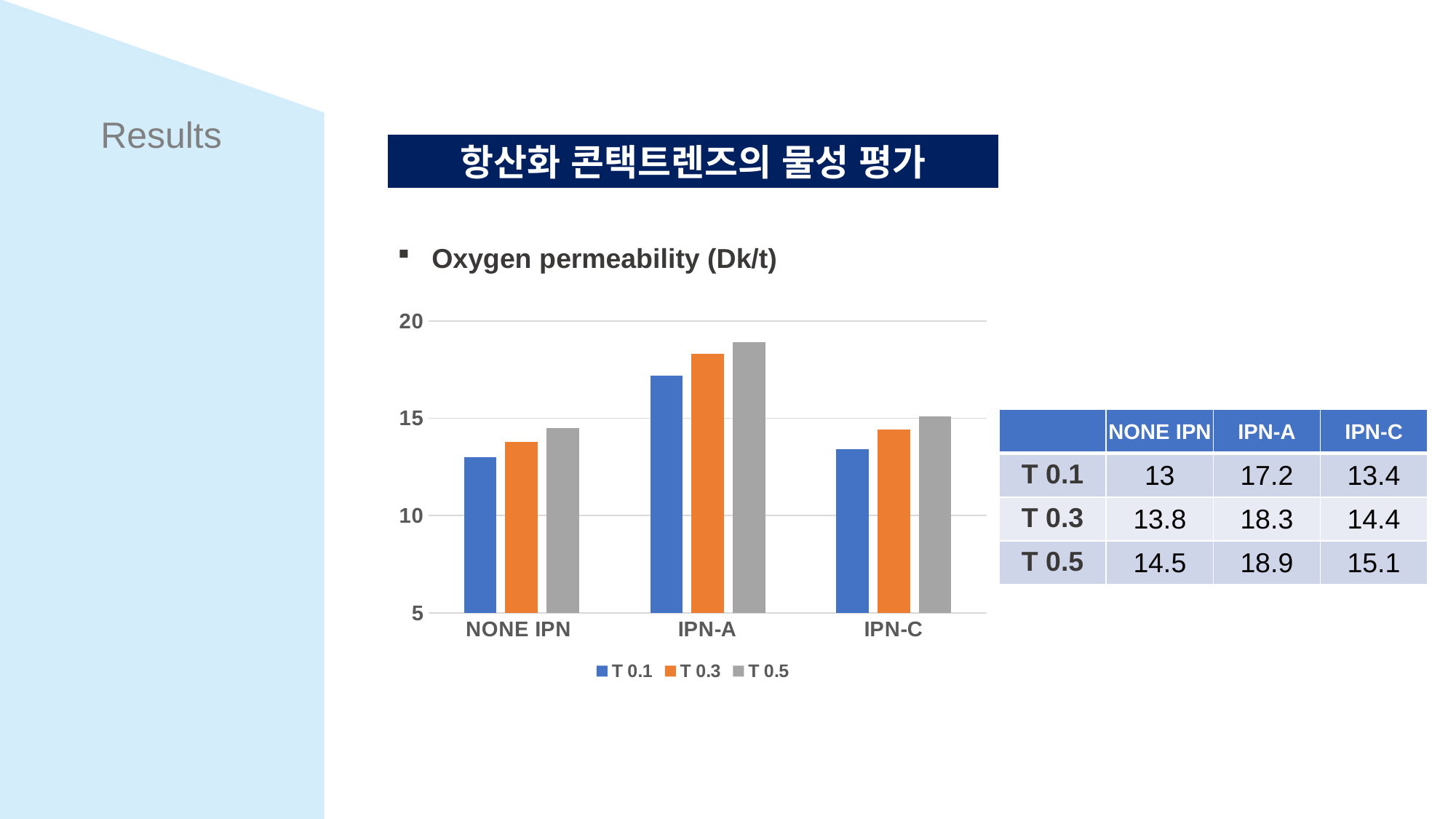

Results
항산화 콘택트렌즈의 물성 평가
Oxygen permeability (Dk/t)

### Chart

| Category | T 0.1 | T 0.3 | T 0.5 |
|---|---|---|---|
| NONE IPN  | 13.0 | 13.8 | 14.5 |
| IPN-A | 17.2 | 18.3 | 18.9 |
| IPN-C | 13.4 | 14.4 | 15.1 |
|  | NONE IPN | IPN-A | IPN-C |
| --- | --- | --- | --- |
| T 0.1 | 13 | 17.2 | 13.4 |
| T 0.3 | 13.8 | 18.3 | 14.4 |
| T 0.5 | 14.5 | 18.9 | 15.1 |